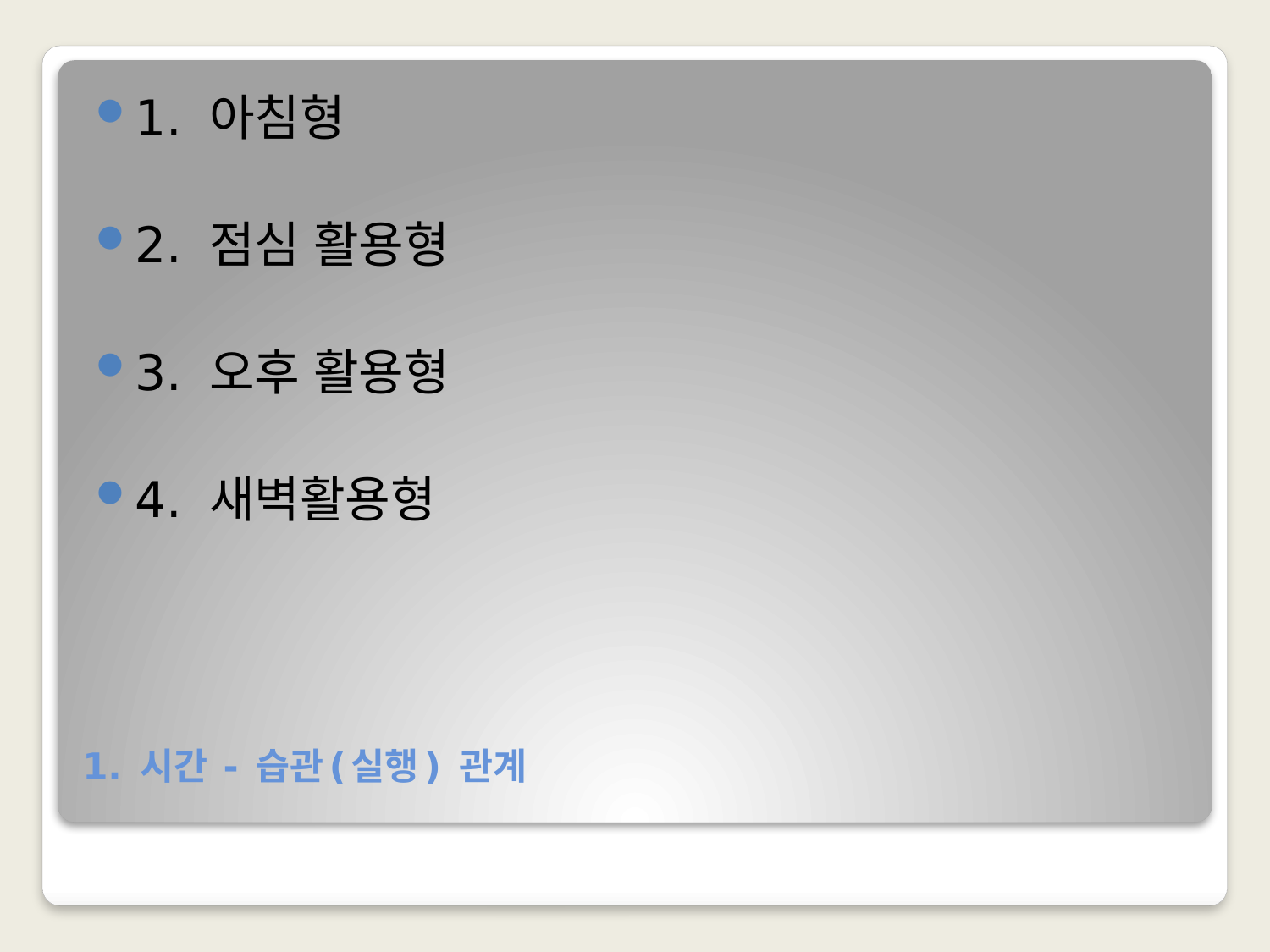

1. 아침형

2. 점심 활용형

3. 오후 활용형

4. 새벽활용형
# 1. 시간 - 습관(실행) 관계